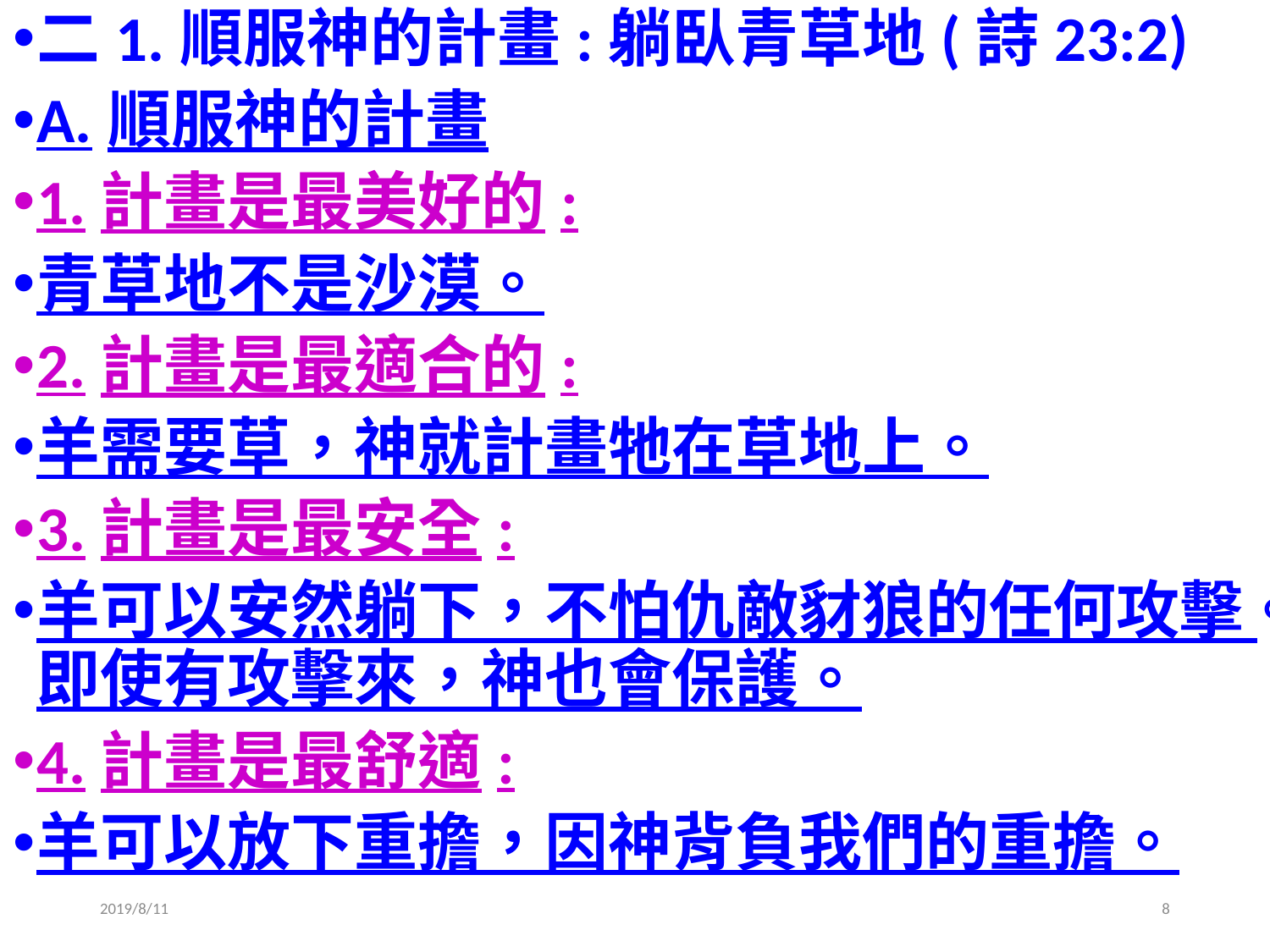

二1.順服神的計畫:躺臥青草地(詩23:2)
A.順服神的計畫
1.計畫是最美好的:
青草地不是沙漠。
2.計畫是最適合的:
羊需要草，神就計畫牠在草地上。
3.計畫是最安全:
羊可以安然躺下，不怕仇敵豺狼的任何攻擊。即使有攻擊來，神也會保護。
4.計畫是最舒適:
羊可以放下重擔，因神背負我們的重擔。

2019/8/11
8